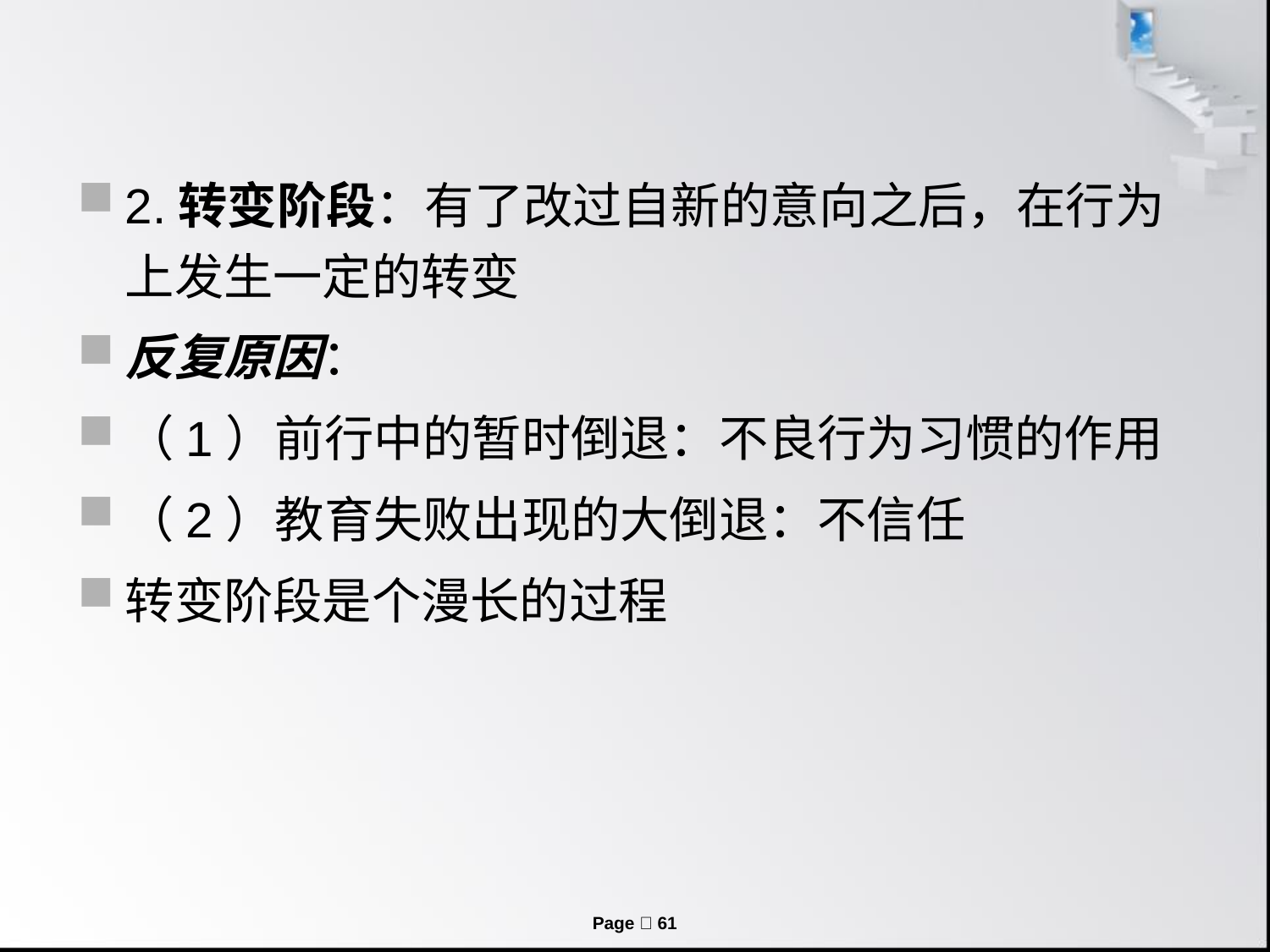

#
2.转变阶段：有了改过自新的意向之后，在行为上发生一定的转变
反复原因：
（1）前行中的暂时倒退：不良行为习惯的作用
（2）教育失败出现的大倒退：不信任
转变阶段是个漫长的过程